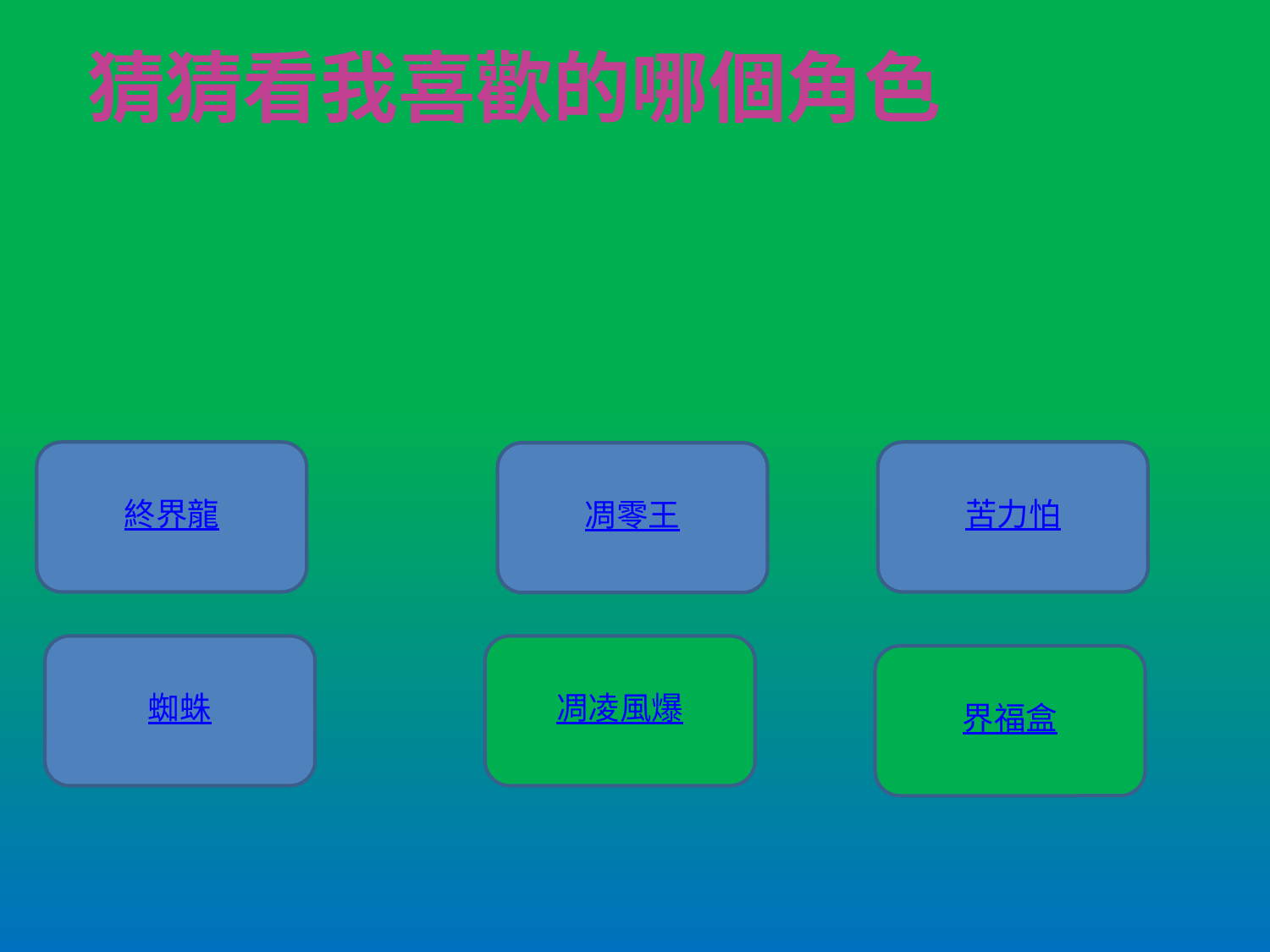

# 猜猜看我喜歡的哪個角色
終界龍
苦力怕
凋零王
蜘蛛
凋凌風爆
界福盒